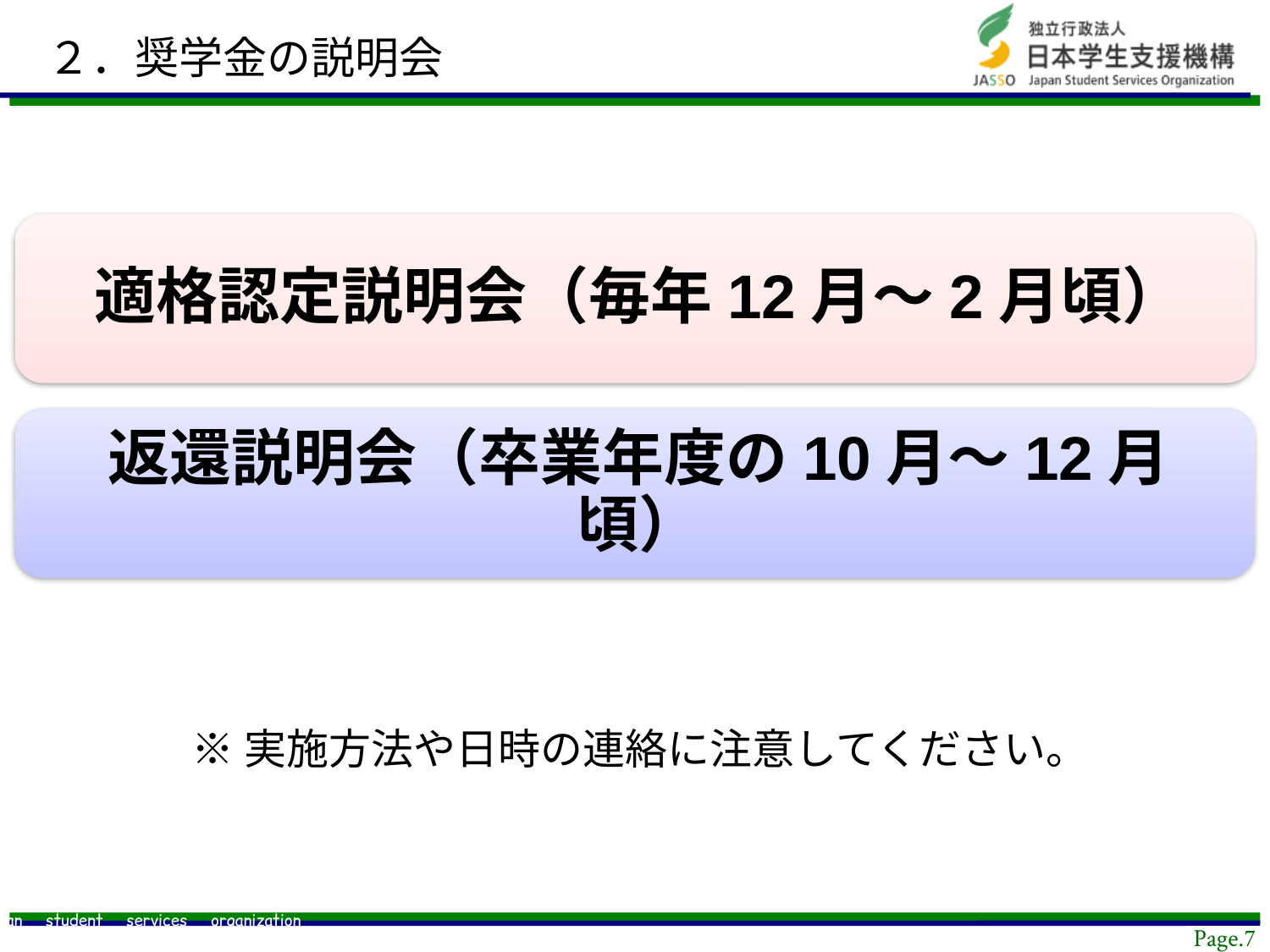

# ２．奨学金の説明会
適格認定説明会（毎年12月～2月頃）
返還説明会（卒業年度の10月～12月頃）
※実施方法や日時の連絡に注意してください。